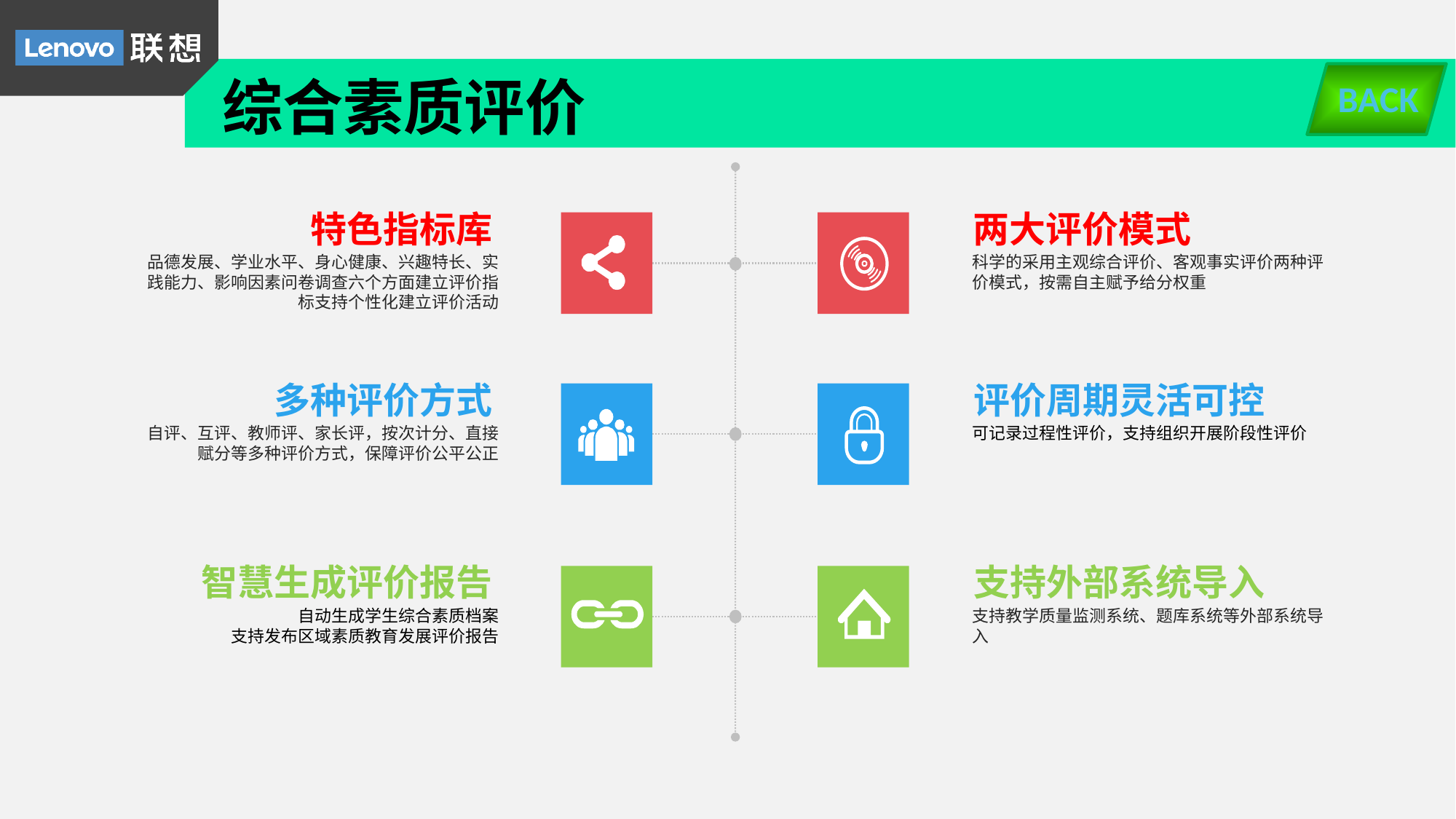

BACK
综合素质评价
特色指标库
两大评价模式

科学的采用主观综合评价、客观事实评价两种评价模式，按需自主赋予给分权重
品德发展、学业水平、身心健康、兴趣特长、实践能力、影响因素问卷调查六个方面建立评价指标支持个性化建立评价活动

多种评价方式
评价周期灵活可控

可记录过程性评价，支持组织开展阶段性评价
自评、互评、教师评、家长评，按次计分、直接赋分等多种评价方式，保障评价公平公正

智慧生成评价报告
支持外部系统导入

自动生成学生综合素质档案
支持发布区域素质教育发展评价报告

支持教学质量监测系统、题库系统等外部系统导入